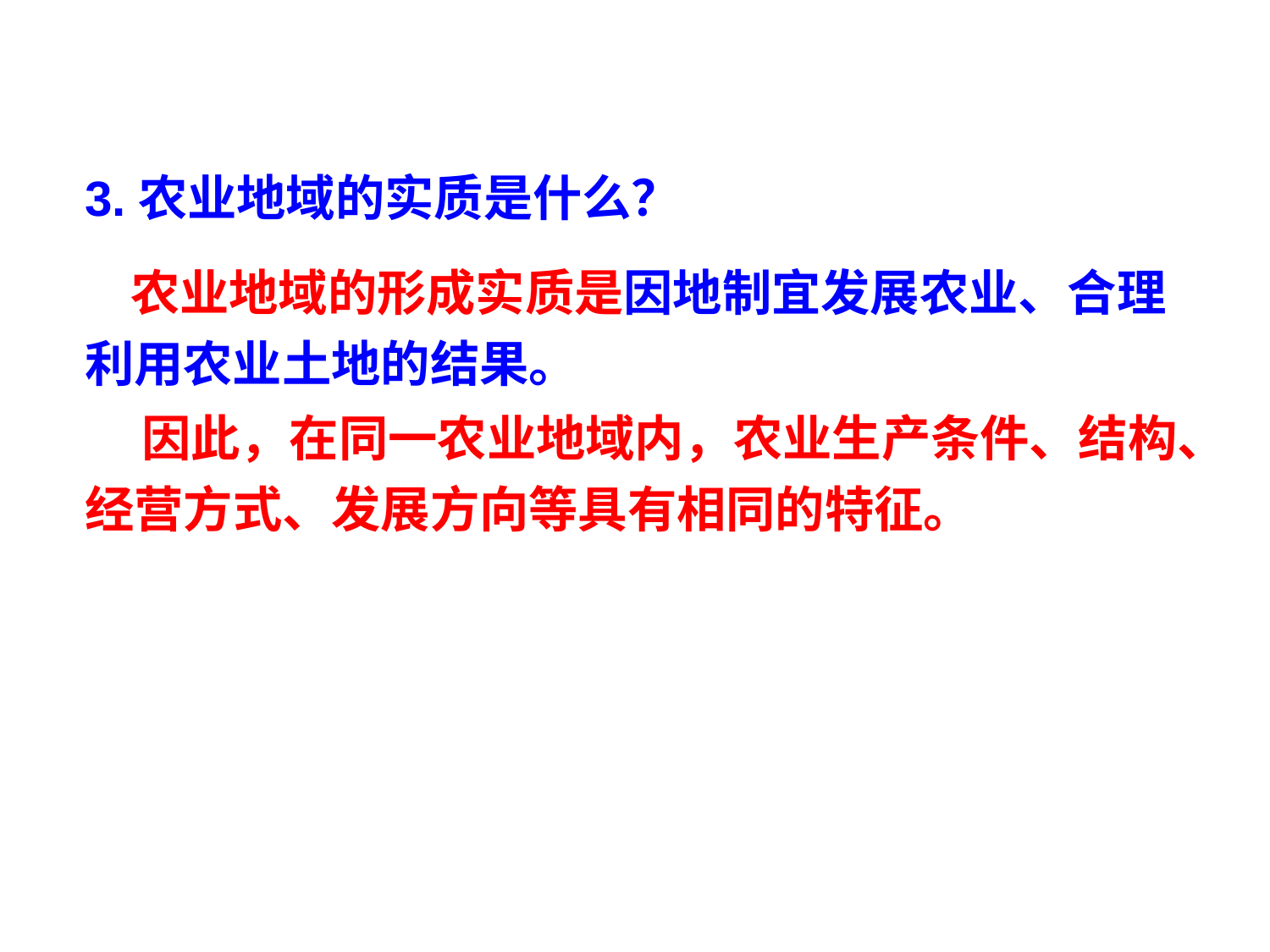

3.农业地域的实质是什么？
   农业地域的形成实质是因地制宜发展农业、合理利用农业土地的结果。
    因此，在同一农业地域内，农业生产条件、结构、经营方式、发展方向等具有相同的特征。